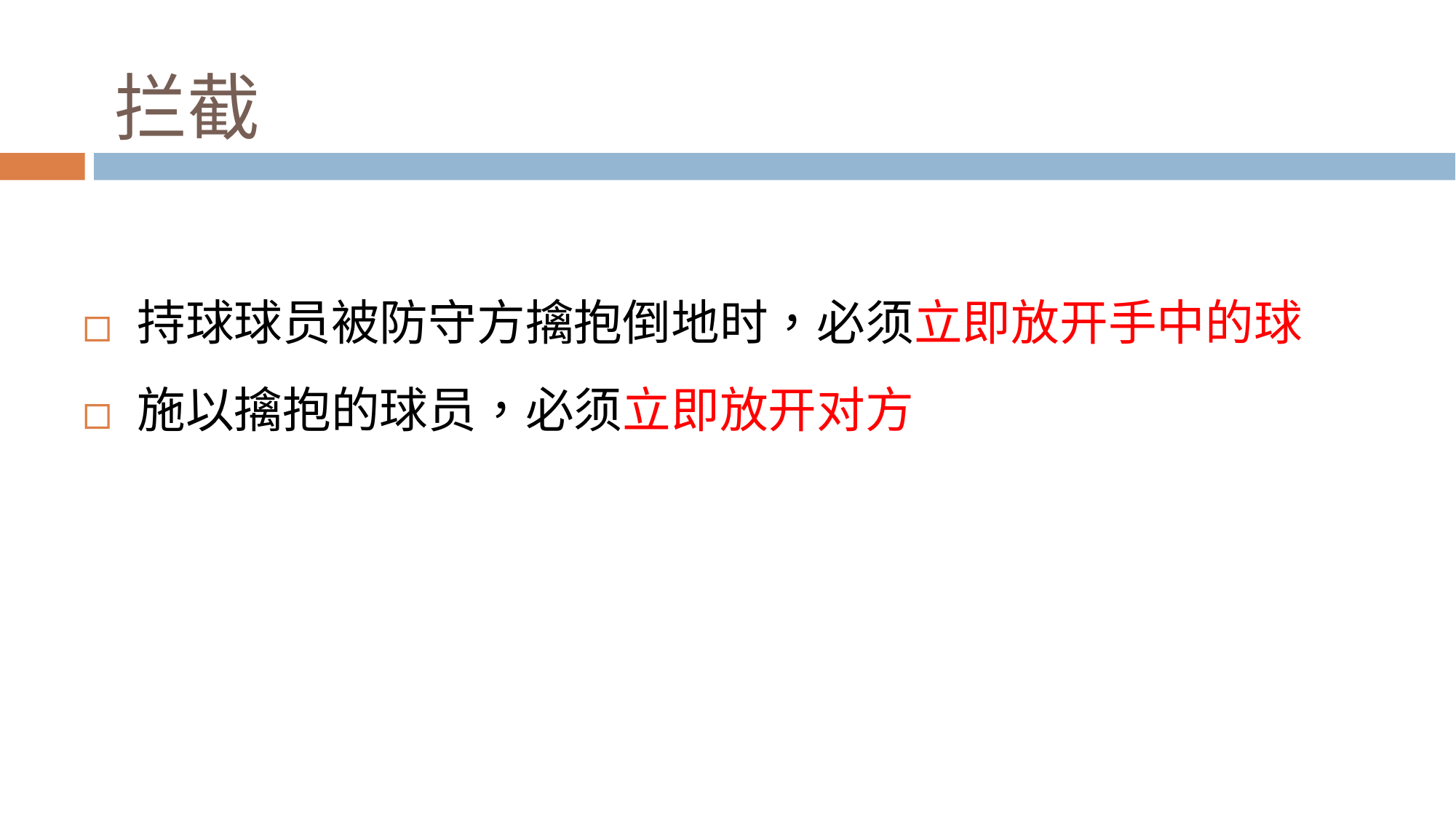

# 拦截
持球球员被防守方擒抱倒地时，必须立即放开手中的球
施以擒抱的球员，必须立即放开对方